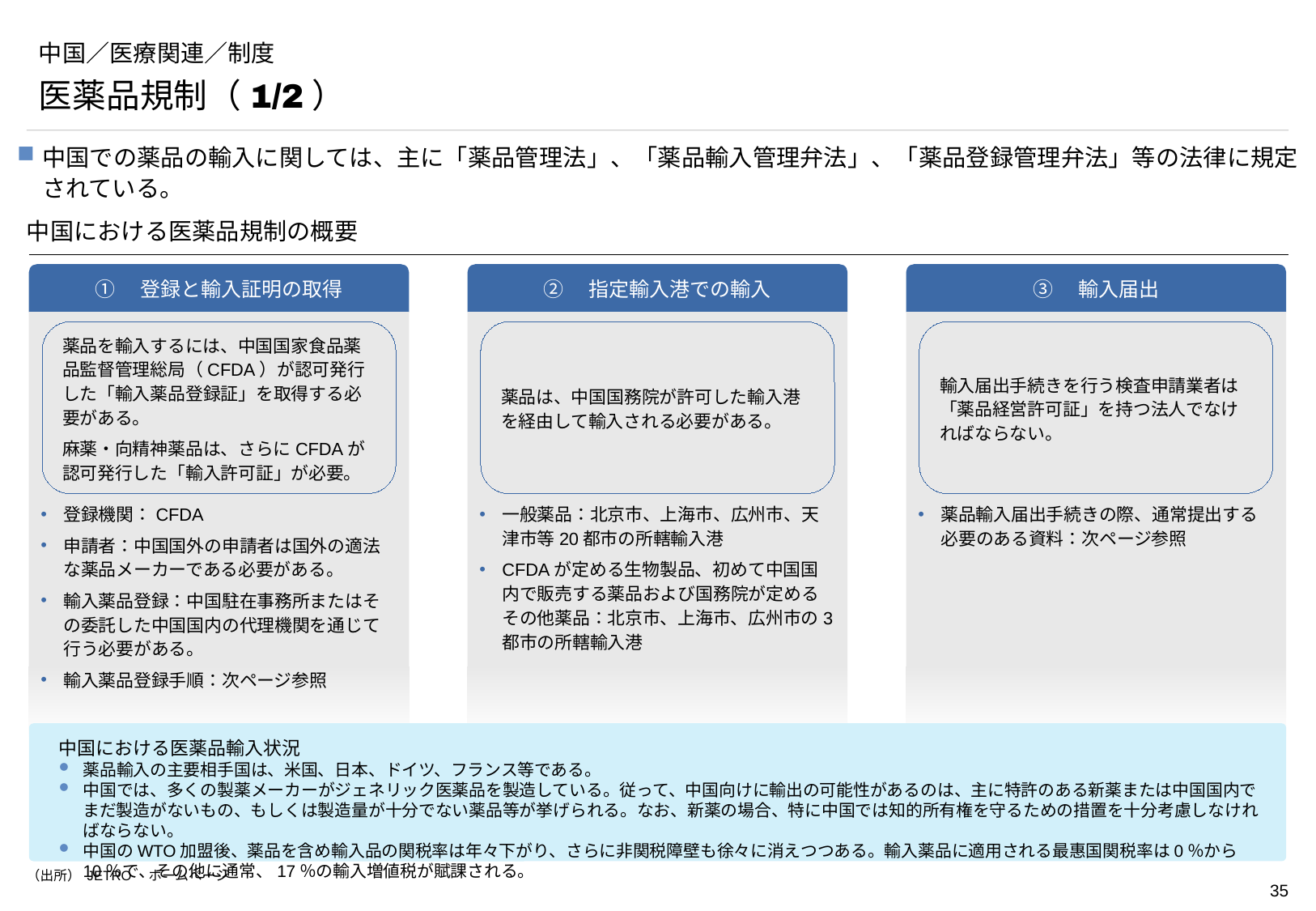

# 中国／医療関連／制度
医薬品規制（1/2）
中国での薬品の輸入に関しては、主に「薬品管理法」、「薬品輸入管理弁法」、「薬品登録管理弁法」等の法律に規定されている。
中国における医薬品規制の概要
①　登録と輸入証明の取得

登録機関：CFDA
申請者：中国国外の申請者は国外の適法な薬品メーカーである必要がある。
輸入薬品登録：中国駐在事務所またはその委託した中国国内の代理機関を通じて行う必要がある。
輸入薬品登録手順：次ページ参照
薬品を輸入するには、中国国家食品薬品監督管理総局（CFDA）が認可発行した「輸入薬品登録証」を取得する必要がある。
麻薬・向精神薬品は、さらにCFDAが認可発行した「輸入許可証」が必要。
②　指定輸入港での輸入

一般薬品：北京市、上海市、広州市、天津市等20都市の所轄輸入港
CFDAが定める生物製品、初めて中国国内で販売する薬品および国務院が定めるその他薬品：北京市、上海市、広州市の3都市の所轄輸入港
薬品は、中国国務院が許可した輸入港を経由して輸入される必要がある。
③　輸入届出

薬品輸入届出手続きの際、通常提出する必要のある資料：次ページ参照
輸入届出手続きを行う検査申請業者は「薬品経営許可証」を持つ法人でなければならない。
中国における医薬品輸入状況
薬品輸入の主要相手国は、米国、日本、ドイツ、フランス等である。
中国では、多くの製薬メーカーがジェネリック医薬品を製造している。従って、中国向けに輸出の可能性があるのは、主に特許のある新薬または中国国内でまだ製造がないもの、もしくは製造量が十分でない薬品等が挙げられる。なお、新薬の場合、特に中国では知的所有権を守るための措置を十分考慮しなければならない。
中国のWTO加盟後、薬品を含め輸入品の関税率は年々下がり、さらに非関税障壁も徐々に消えつつある。輸入薬品に適用される最惠国関税率は0％から10％で、その他に通常、17％の輸入増値税が賦課される。
（出所） JETRO　ホームページ